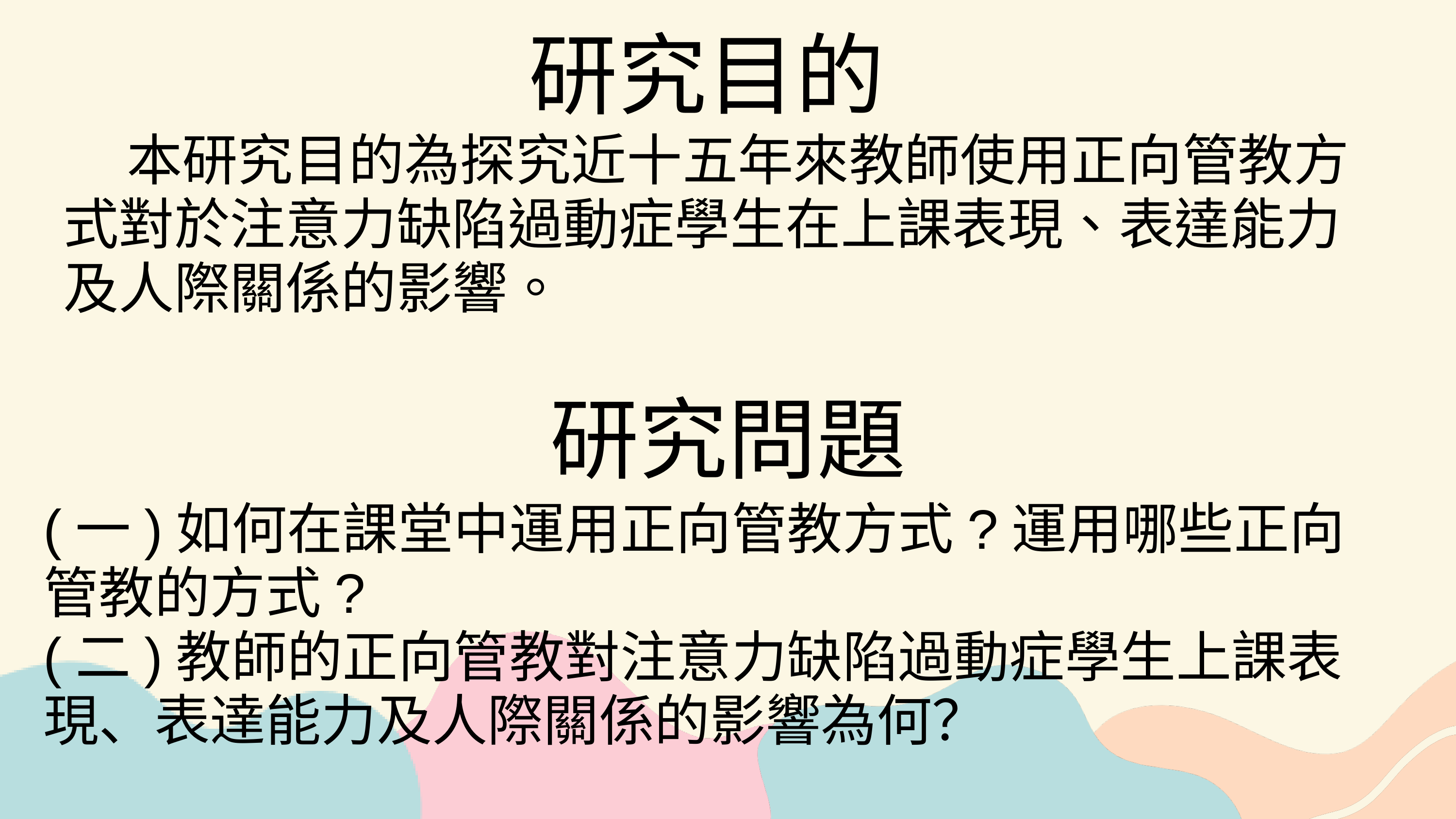

研究目的
    本研究目的為探究近十五年來教師使用正向管教方式對於注意力缺陷過動症學生在上課表現、表達能力及人際關係的影響。
研究問題
(一)如何在課堂中運用正向管教方式?運用哪些正向管教的方式?
(二)教師的正向管教對注意力缺陷過動症學生上課表現、表達能力及人際關係的影響為何？